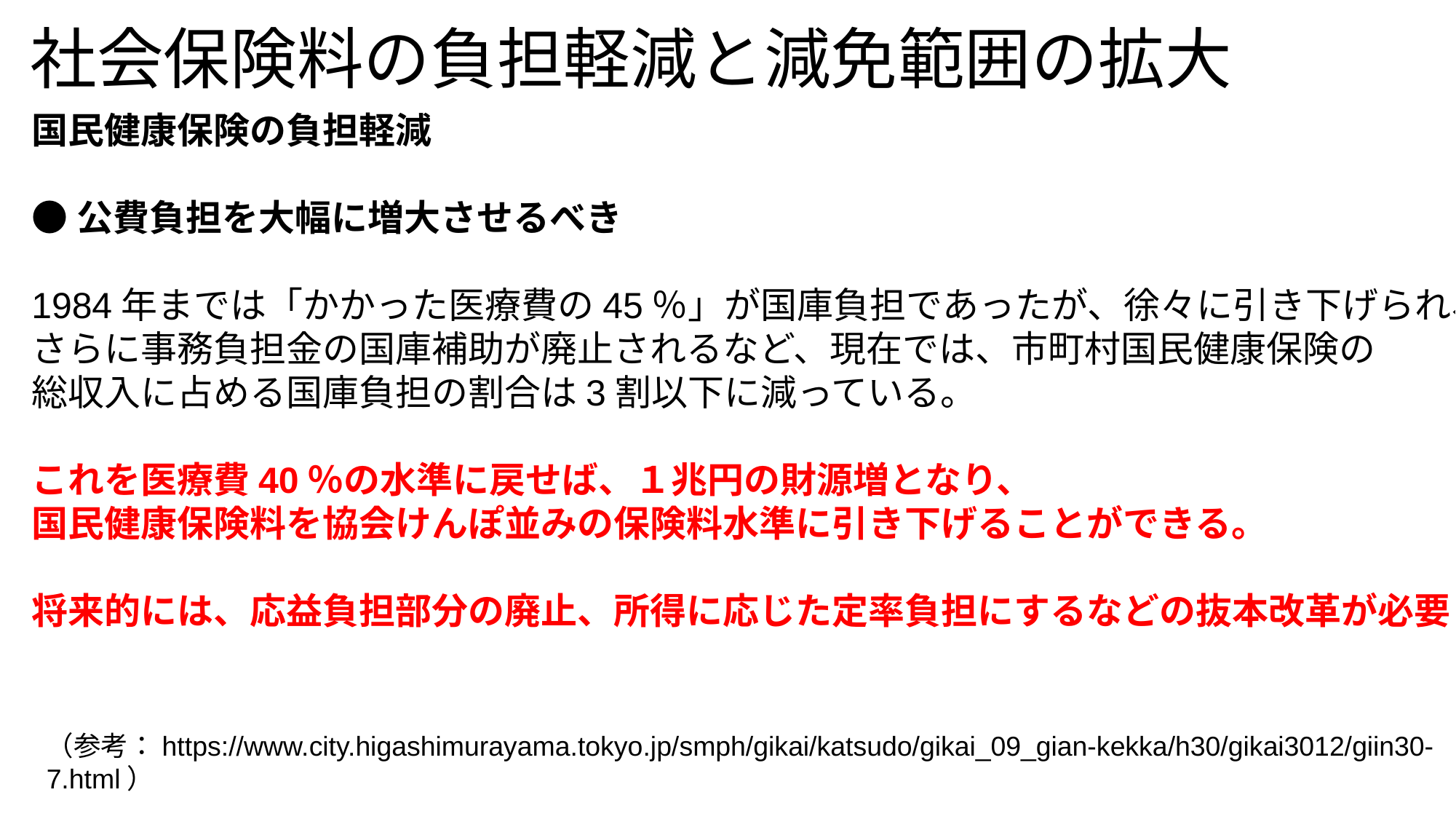

# 社会保険料の負担軽減と減免範囲の拡大
国民健康保険の負担軽減

●公費負担を大幅に増大させるべき

1984年までは「かかった医療費の45％」が国庫負担であったが、徐々に引き下げられ、
さらに事務負担金の国庫補助が廃止されるなど、現在では、市町村国民健康保険の
総収入に占める国庫負担の割合は3割以下に減っている。

これを医療費40％の水準に戻せば、１兆円の財源増となり、
国民健康保険料を協会けんぽ並みの保険料水準に引き下げることができる。

将来的には、応益負担部分の廃止、所得に応じた定率負担にするなどの抜本改革が必要
（参考：https://www.city.higashimurayama.tokyo.jp/smph/gikai/katsudo/gikai_09_gian-kekka/h30/gikai3012/giin30-7.html）